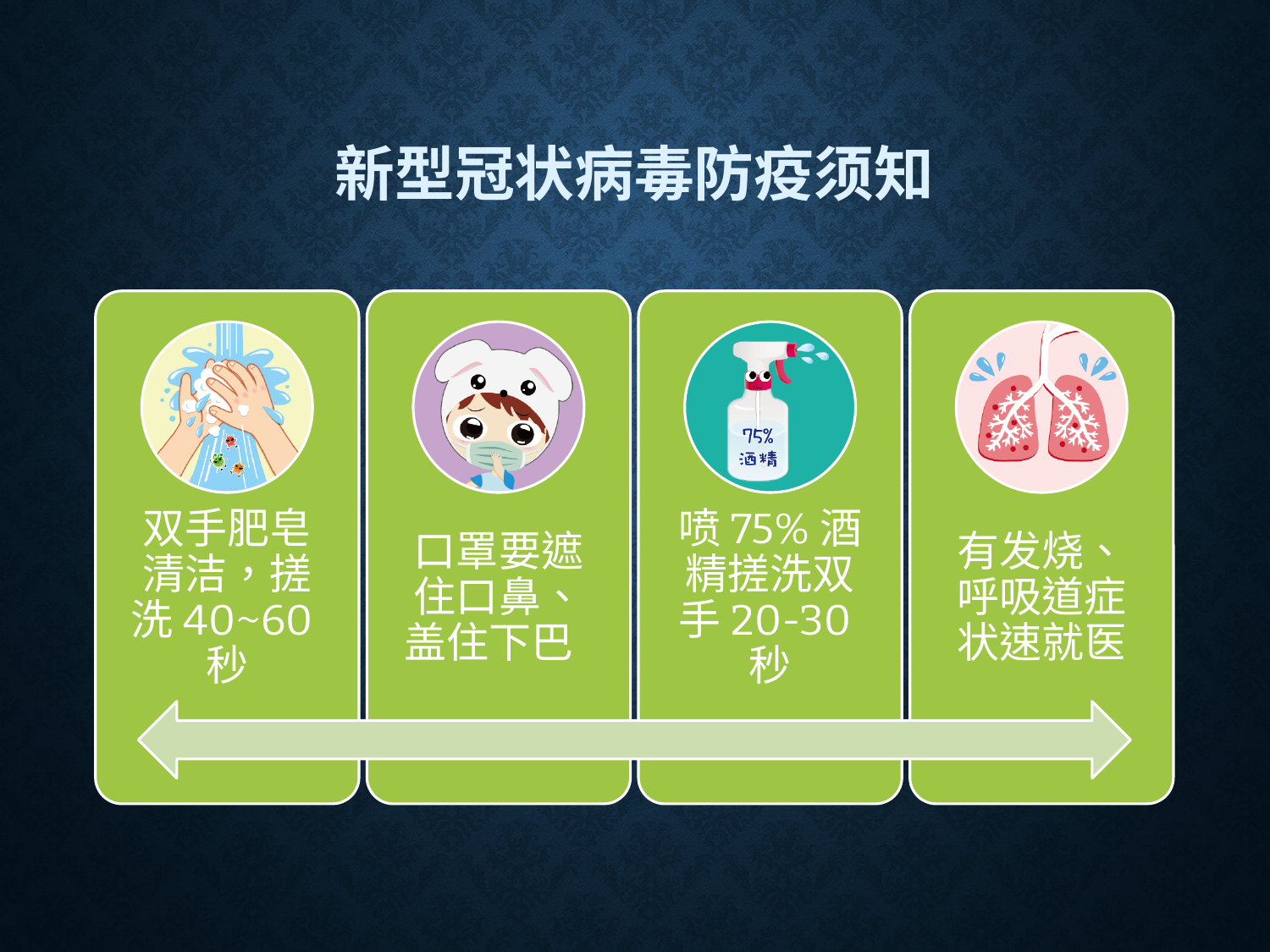

# 新型冠状病毒防疫须知
双手肥皂清洁，搓洗40~60秒
口罩要遮住口鼻、盖住下巴
喷75%酒精搓洗双手20-30秒
有发烧、呼吸道症状速就医